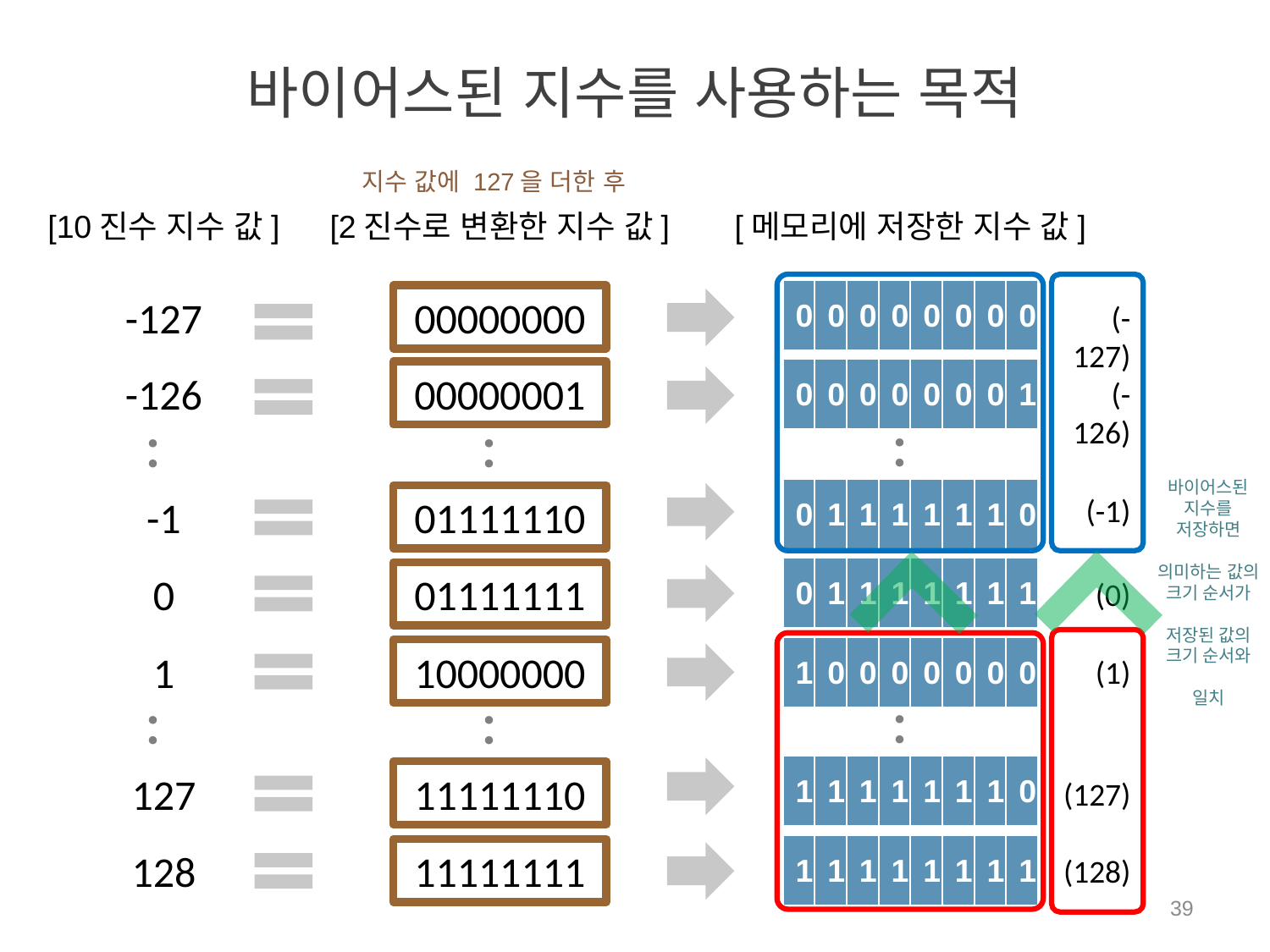

# 바이어스된 지수를 사용하는 목적
지수 값에 127을 더한 후
[2진수로 변환한 지수 값]
[10진수 지수 값]
[메모리에 저장한 지수 값]

| 0 | 0 | 0 | 0 | 0 | 0 | 0 | 0 |
| --- | --- | --- | --- | --- | --- | --- | --- |
00000000
-127

(-127)
| 0 | 0 | 0 | 0 | 0 | 0 | 0 | 1 |
| --- | --- | --- | --- | --- | --- | --- | --- |
00000001
-126

(-126)
：
：
：
바이어스된
지수를
저장하면

의미하는 값의
크기 순서가

저장된 값의
크기 순서와

일치
| 0 | 1 | 1 | 1 | 1 | 1 | 1 | 0 |
| --- | --- | --- | --- | --- | --- | --- | --- |

(-1)
01111110
-1

| 0 | 1 | 1 | 1 | 1 | 1 | 1 | 1 |
| --- | --- | --- | --- | --- | --- | --- | --- |
01111111
0

(0)

| 1 | 0 | 0 | 0 | 0 | 0 | 0 | 0 |
| --- | --- | --- | --- | --- | --- | --- | --- |
10000000
1

(1)
：
：
：
| 1 | 1 | 1 | 1 | 1 | 1 | 1 | 0 |
| --- | --- | --- | --- | --- | --- | --- | --- |

11111110
127

(127)
| 1 | 1 | 1 | 1 | 1 | 1 | 1 | 1 |
| --- | --- | --- | --- | --- | --- | --- | --- |
11111111
128

(128)
39